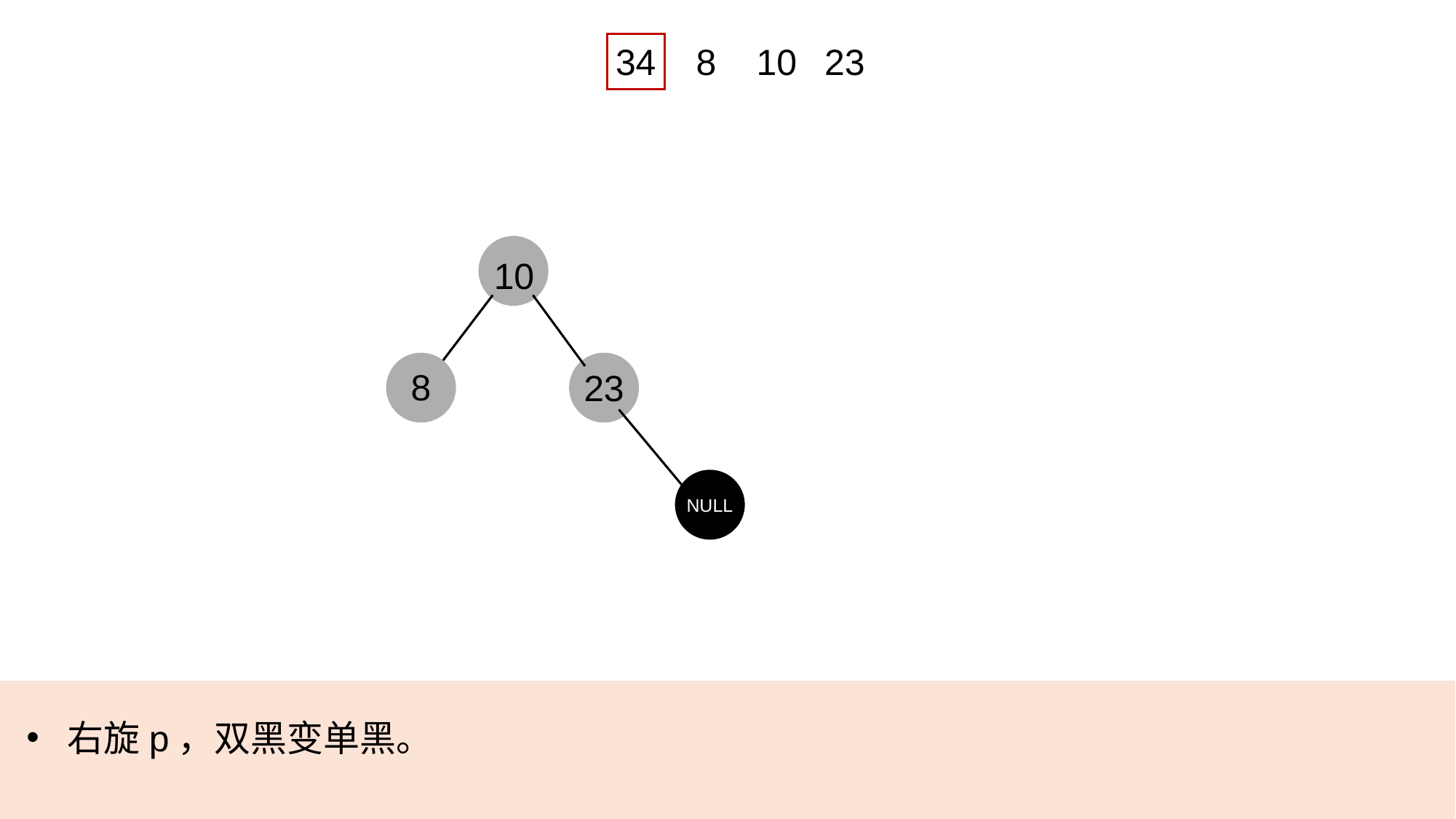

34

8
10
23

10

8
23

NULL

右旋p，双黑变单黑。